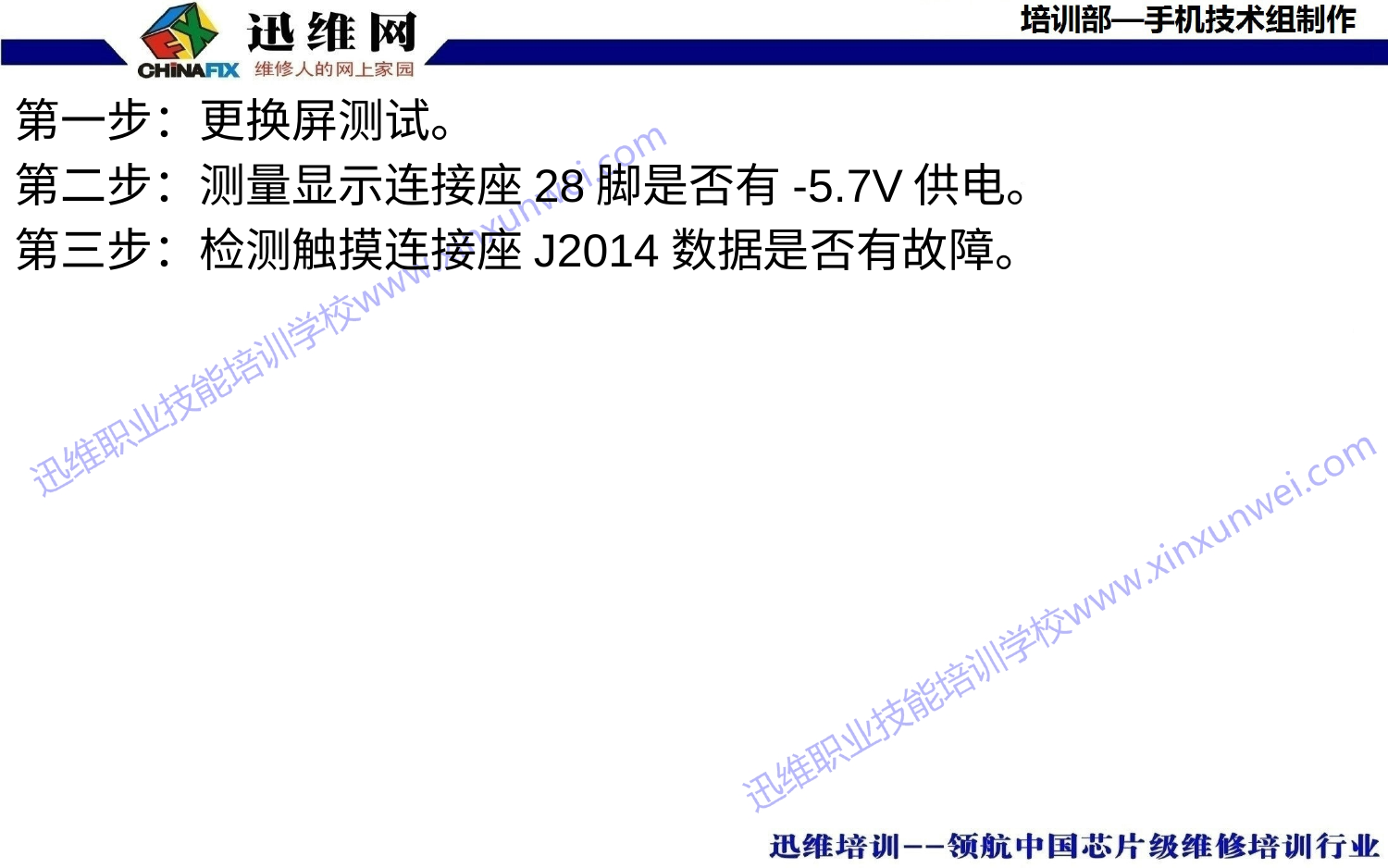

第一步：更换屏测试。
第二步：测量显示连接座28脚是否有-5.7V供电。
第三步：检测触摸连接座J2014数据是否有故障。